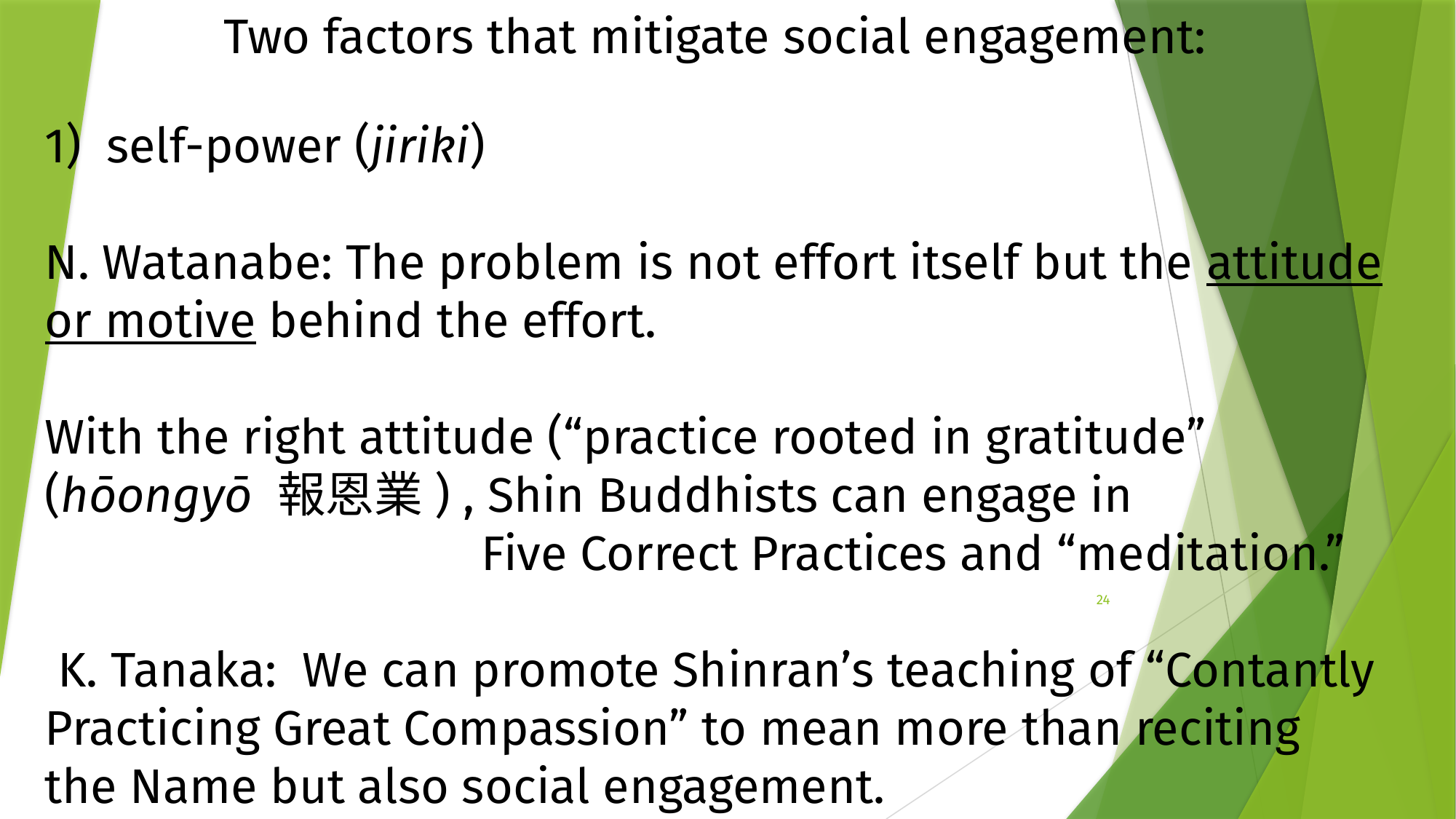

Two factors that mitigate social engagement:

self-power (jiriki)

N. Watanabe: The problem is not effort itself but the attitude or motive behind the effort.

With the right attitude (“practice rooted in gratitude” (hōongyō 報恩業) , Shin Buddhists can engage in  						Five Correct Practices and “meditation.”

 K. Tanaka:  We can promote Shinran’s teaching of “Contantly Practicing Great Compassion” to mean more than reciting the Name but also social engagement.

24